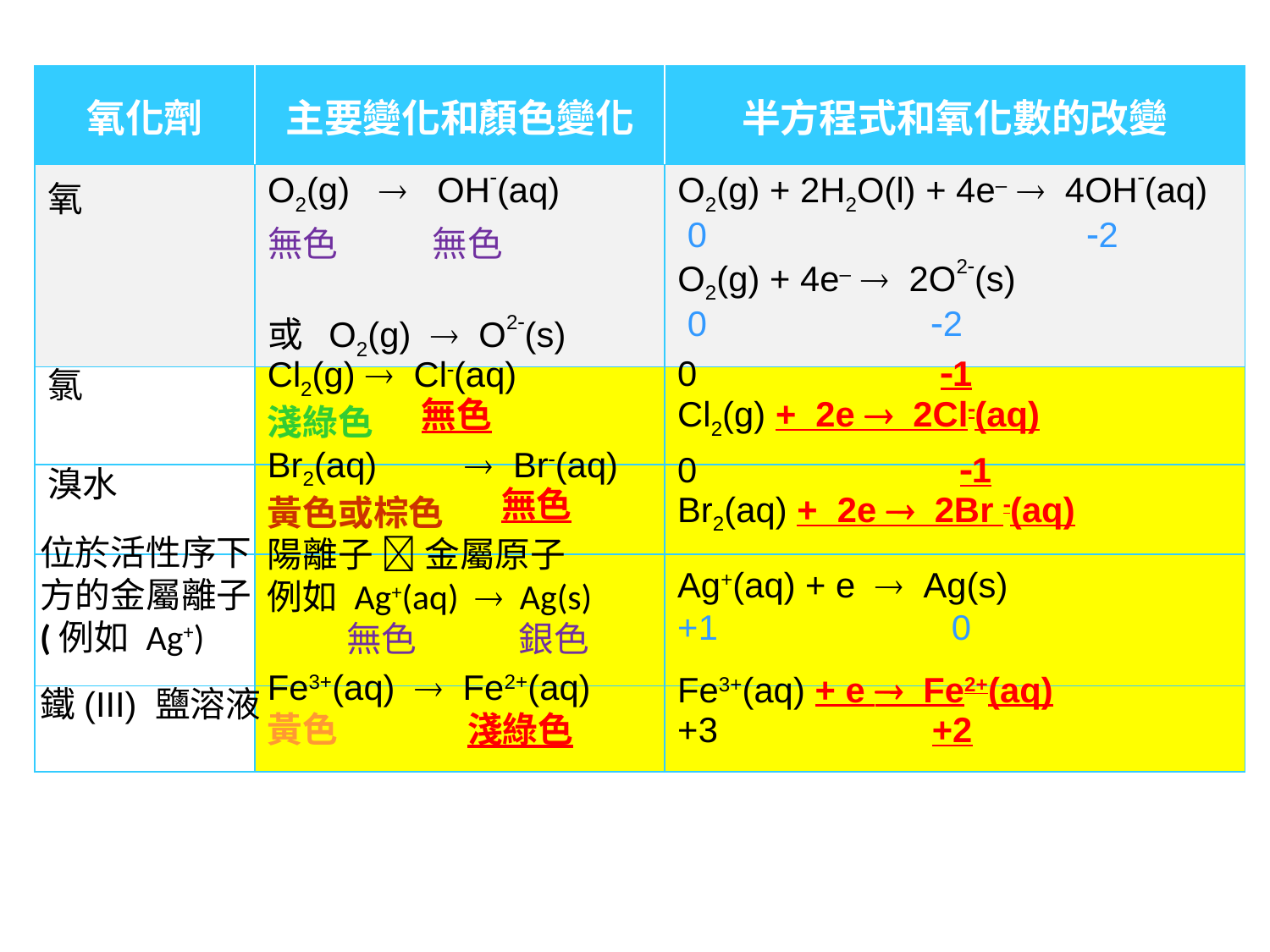

| 氧化劑 | 主要變化和顏色變化 | 半方程式和氧化數的改變 |
| --- | --- | --- |
| 氧 | O2(g) → OH−(aq) 無色 無色 或 O2(g) → O2−(s) | O2(g) + 2H2O(l) + 4e– → 4OH−(aq) 0 −2 O2(g) + 4e– → 2O2−(s) 0 −2 |
|  |  |  |
|  |  |  |
|  |  |  |
|  |  |  |
0                         −1
Cl2(g) →  Cl−(aq)
淺綠色
氯
無色
Cl2(g) +  2e →  2Cl−(aq)
0                           −1
Br2(aq)         →  Br−(aq)
黃色或棕色
溴水
無色
Br2(aq) +  2e →  2Br −(aq)
位於活性序下方的金屬離子
(例如 Ag+)
陽離子 → 金屬原子
例如 Ag+(aq)  →  Ag(s)
         無色             銀色
Ag+(aq) + e  →  Ag(s)
+1                        0
Fe3+(aq)  →  Fe2+(aq)
黃色
Fe3+(aq) + e →  Fe2+(aq)
鐵(III) 鹽溶液
+3                      +2
淺綠色